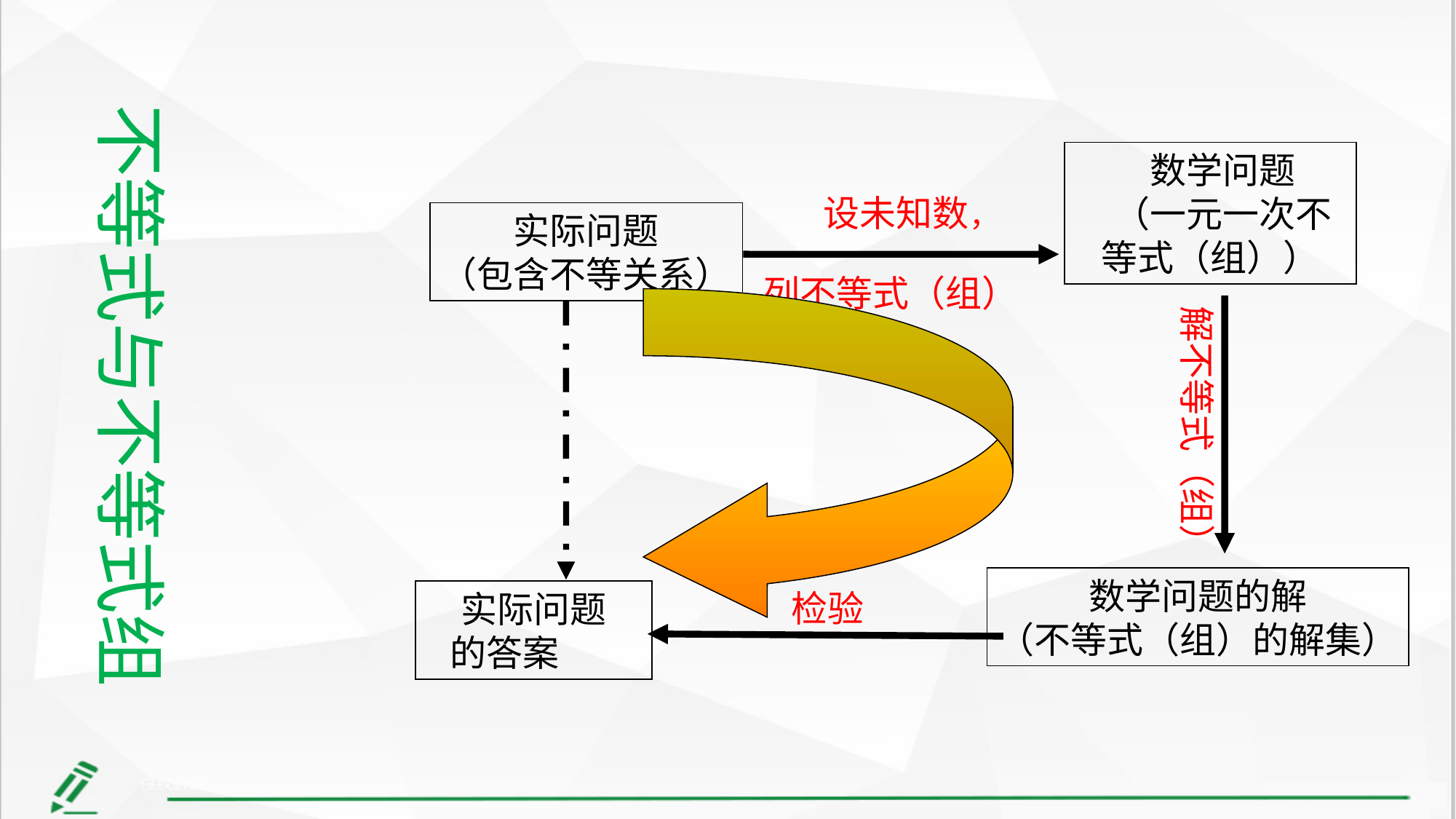

不等式与不等式组
  数学问题
  （一元一次不等式（组））
  设未知数，

   列不等式（组）

实际问题
（包含不等关系）

解不等式（组）

数学问题的解
（不等式（组）的解集）
检验

实际问题
的答案